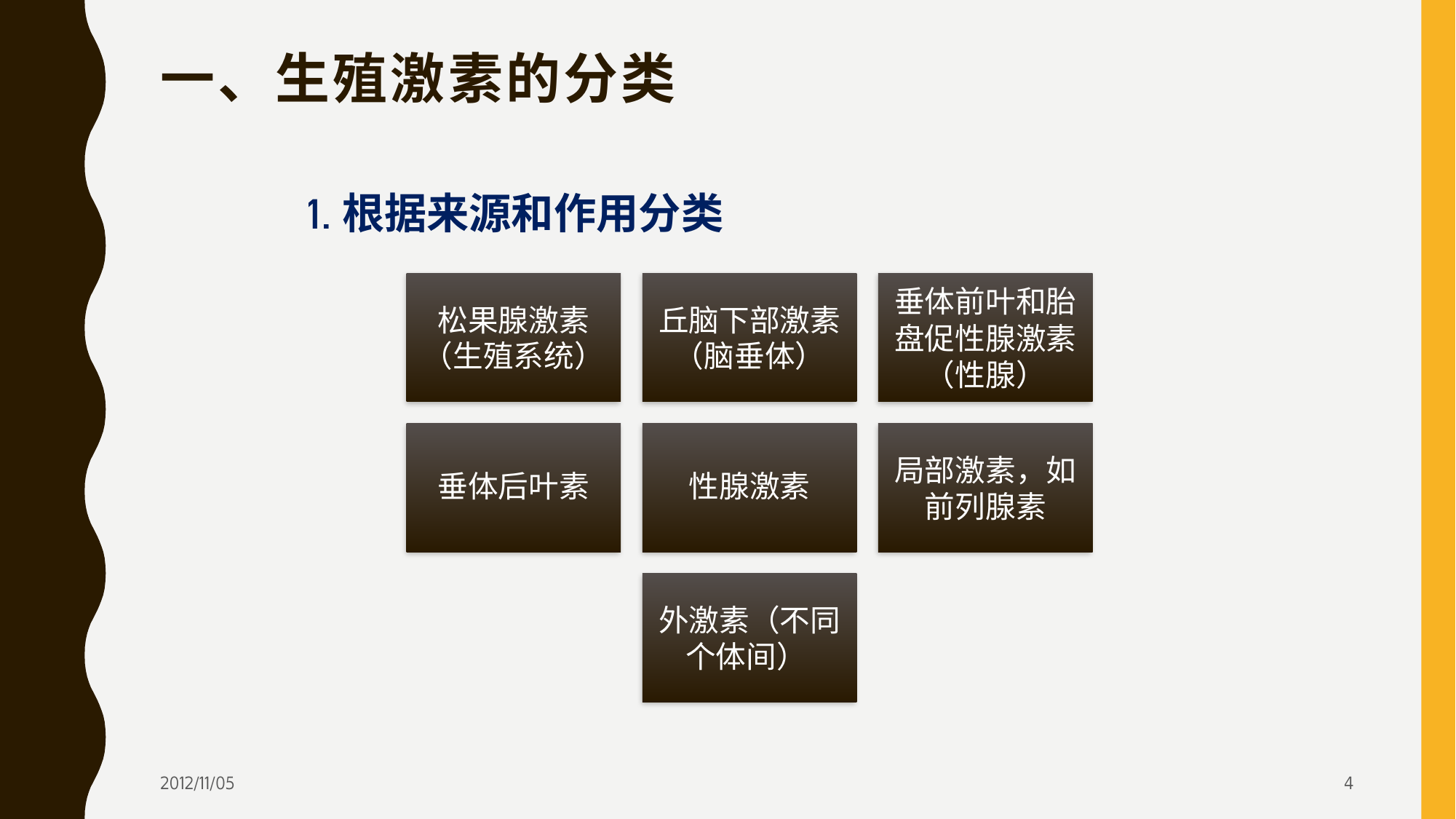

# 一、生殖激素的分类
1.根据来源和作用分类
松果腺激素（生殖系统）
丘脑下部激素（脑垂体）
垂体前叶和胎盘促性腺激素（性腺）
垂体后叶素
性腺激素
局部激素，如前列腺素
外激素（不同个体间）
2012/11/05
4